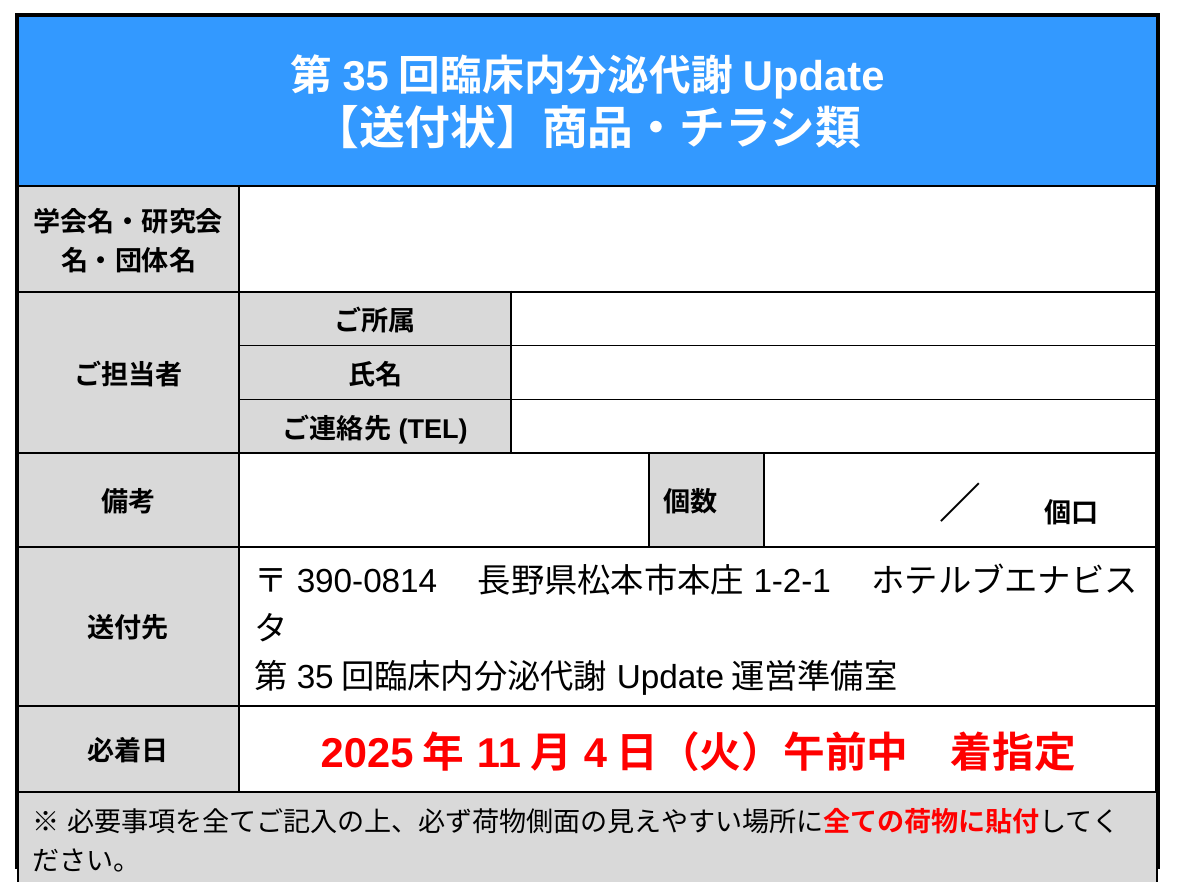

第35回臨床内分泌代謝Update
【送付状】商品・チラシ類

| 学会名・研究会名・団体名 |  |  |  |  |
| --- | --- | --- | --- | --- |
| ご担当者 | ご所属 |  |  |  |
|  | 氏名 |  |  |  |
|  | ご連絡先(TEL) |  |  |  |
| 備考 |  |  | 個数 | ／ |
| 送付先 | 〒390-0814　長野県松本市本庄1-2-1　ホテルブエナビスタ 第35回臨床内分泌代謝Update運営準備室 |  |  |  |
| 必着日 | 2025年11月4日（火）午前中　着指定 |  |  |  |
| ※必要事項を全てご記入の上、必ず荷物側面の見えやすい場所に全ての荷物に貼付してください。 ※本送付状はカラーで印刷をお願いします。 |  |  |  |  |
個口